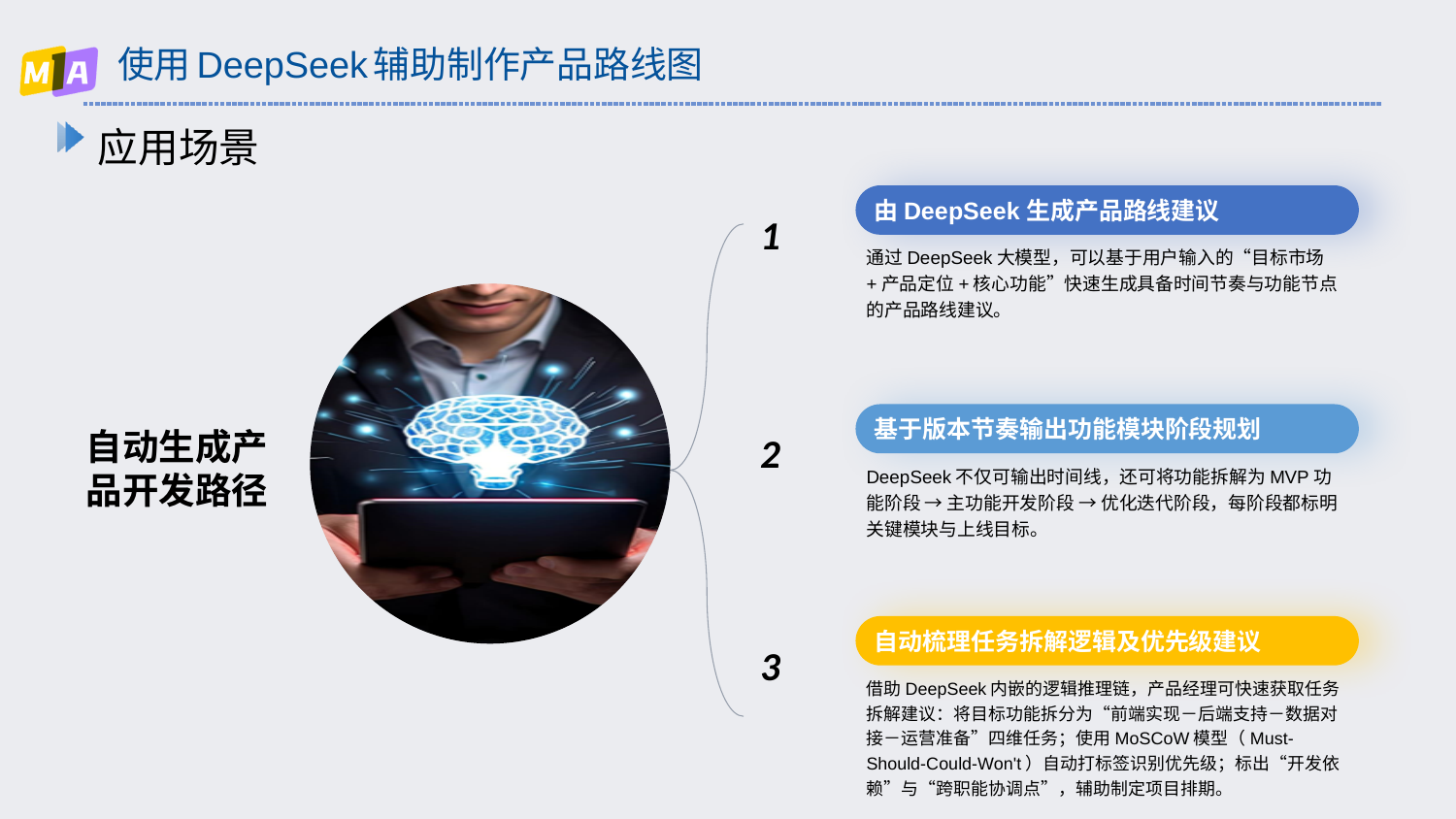

# 使用DeepSeek辅助制作产品路线图
应用场景
自动生成产品开发路径
由DeepSeek生成产品路线建议
1
通过DeepSeek大模型，可以基于用户输入的“目标市场+产品定位+核心功能”快速生成具备时间节奏与功能节点的产品路线建议。

基于版本节奏输出功能模块阶段规划
2
DeepSeek不仅可输出时间线，还可将功能拆解为MVP功能阶段 → 主功能开发阶段 → 优化迭代阶段，每阶段都标明关键模块与上线目标。
自动梳理任务拆解逻辑及优先级建议
3
借助DeepSeek内嵌的逻辑推理链，产品经理可快速获取任务拆解建议：将目标功能拆分为“前端实现－后端支持－数据对接－运营准备”四维任务；使用MoSCoW模型（Must-Should-Could-Won't）自动打标签识别优先级；标出“开发依赖”与“跨职能协调点”，辅助制定项目排期。